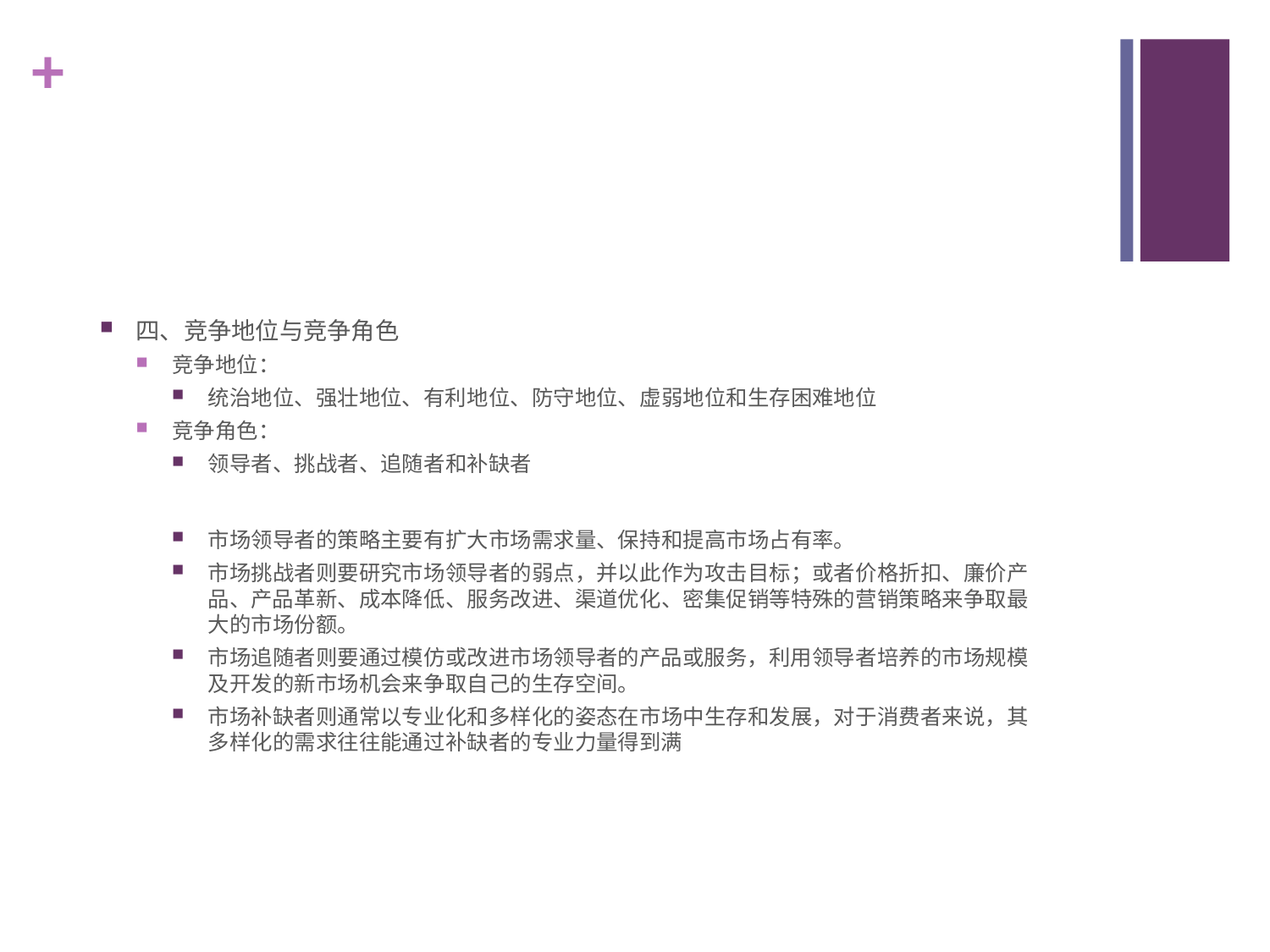

#
四、竞争地位与竞争角色
竞争地位：
统治地位、强壮地位、有利地位、防守地位、虚弱地位和生存困难地位
竞争角色：
领导者、挑战者、追随者和补缺者

市场领导者的策略主要有扩大市场需求量、保持和提高市场占有率。
市场挑战者则要研究市场领导者的弱点，并以此作为攻击目标；或者价格折扣、廉价产品、产品革新、成本降低、服务改进、渠道优化、密集促销等特殊的营销策略来争取最大的市场份额。
市场追随者则要通过模仿或改进市场领导者的产品或服务，利用领导者培养的市场规模及开发的新市场机会来争取自己的生存空间。
市场补缺者则通常以专业化和多样化的姿态在市场中生存和发展，对于消费者来说，其多样化的需求往往能通过补缺者的专业力量得到满